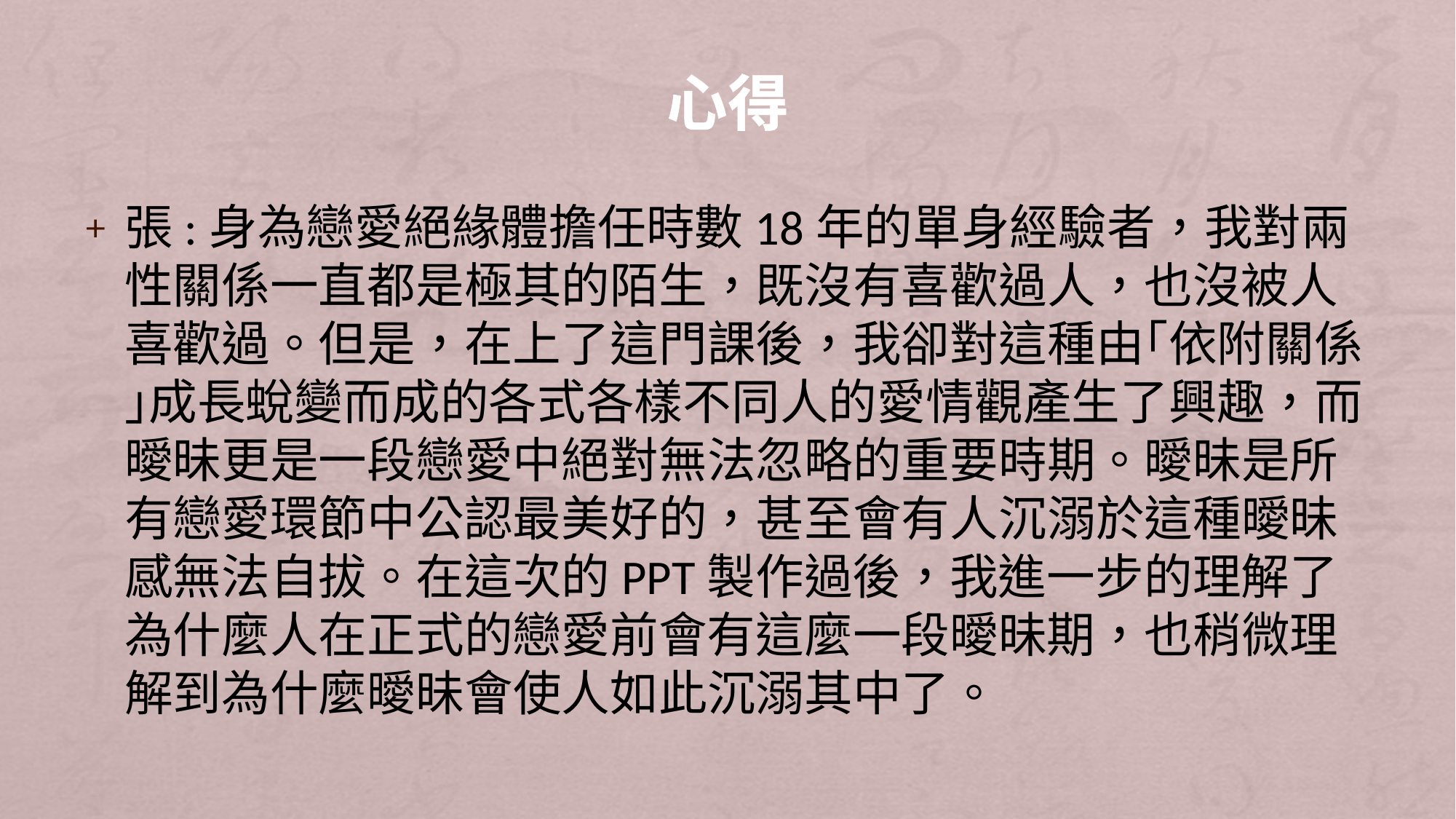

# 心得
張:身為戀愛絕緣體擔任時數18年的單身經驗者，我對兩性關係一直都是極其的陌生，既沒有喜歡過人，也沒被人喜歡過。但是，在上了這門課後，我卻對這種由｢依附關係｣成長蛻變而成的各式各樣不同人的愛情觀產生了興趣，而曖昧更是一段戀愛中絕對無法忽略的重要時期。曖昧是所有戀愛環節中公認最美好的，甚至會有人沉溺於這種曖昧感無法自拔。在這次的PPT製作過後，我進一步的理解了為什麼人在正式的戀愛前會有這麼一段曖昧期，也稍微理解到為什麼曖昧會使人如此沉溺其中了。